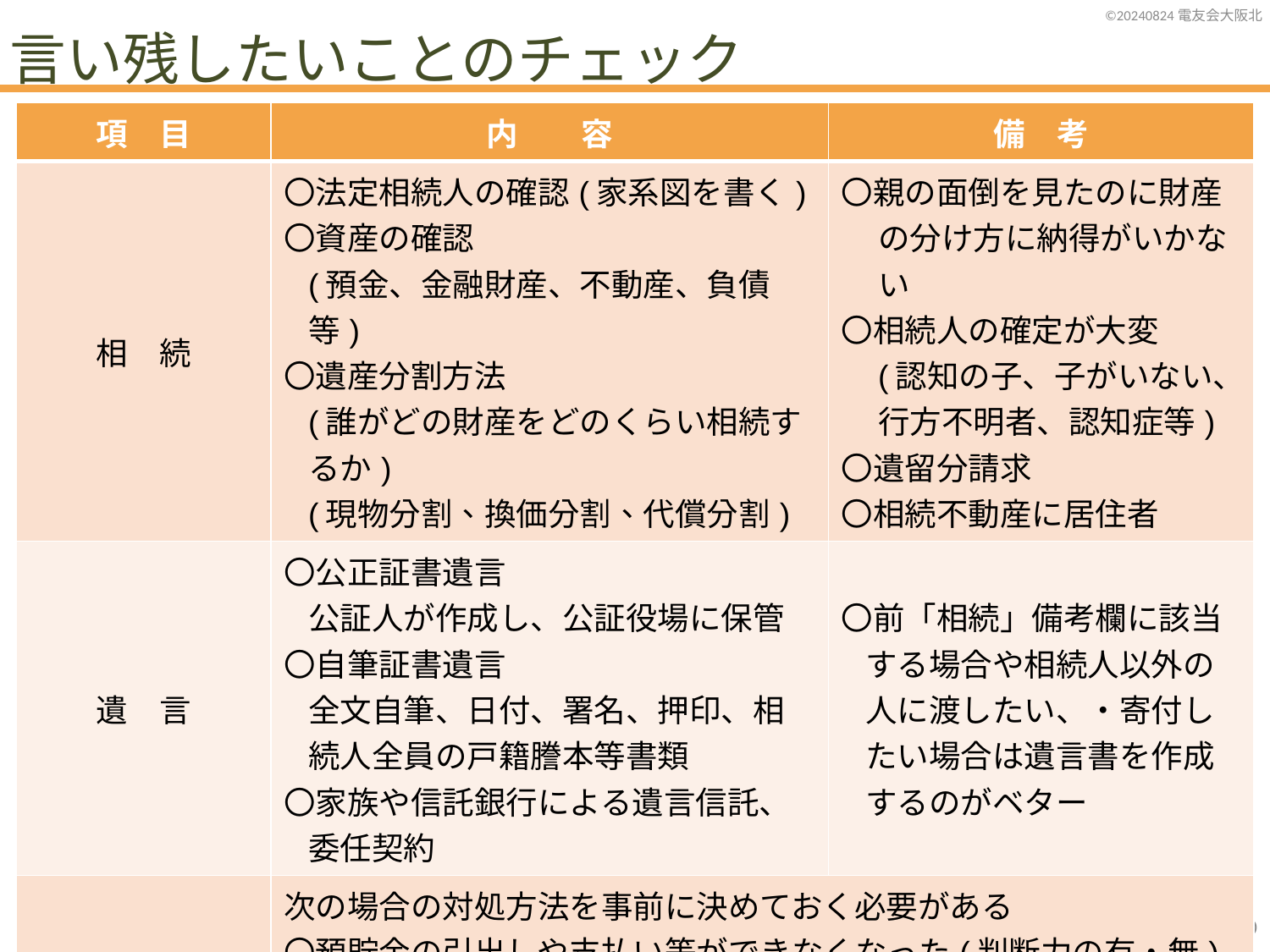

言い残したいことのチェック
| 項　目 | 内　　容 | 備　考 |
| --- | --- | --- |
| 相　続 | 〇法定相続人の確認(家系図を書く) 〇資産の確認 (預金、金融財産、不動産、負債等) 〇遺産分割方法 (誰がどの財産をどのくらい相続するか) (現物分割、換価分割、代償分割) | 〇親の面倒を見たのに財産の分け方に納得がいかない 〇相続人の確定が大変 (認知の子、子がいない、行方不明者、認知症等) 〇遺留分請求 〇相続不動産に居住者 |
| 遺　言 | 〇公正証書遺言 公証人が作成し、公証役場に保管 〇自筆証書遺言 全文自筆、日付、署名、押印、相続人全員の戸籍謄本等書類 〇家族や信託銀行による遺言信託、委任契約 | 〇前「相続」備考欄に該当する場合や相続人以外の人に渡したい、・寄付したい場合は遺言書を作成するのがベター |
| お一人様 | 次の場合の対処方法を事前に決めておく必要がある 〇預貯金の引出しや支払い等ができなくなった(判断力の有・無) 〇病気、怪我、認知症、介護状態になった時の入院・入所手続き 〇亡くなった場合の葬儀や納骨、死後の手続きや遺品・遺産 |  |
10